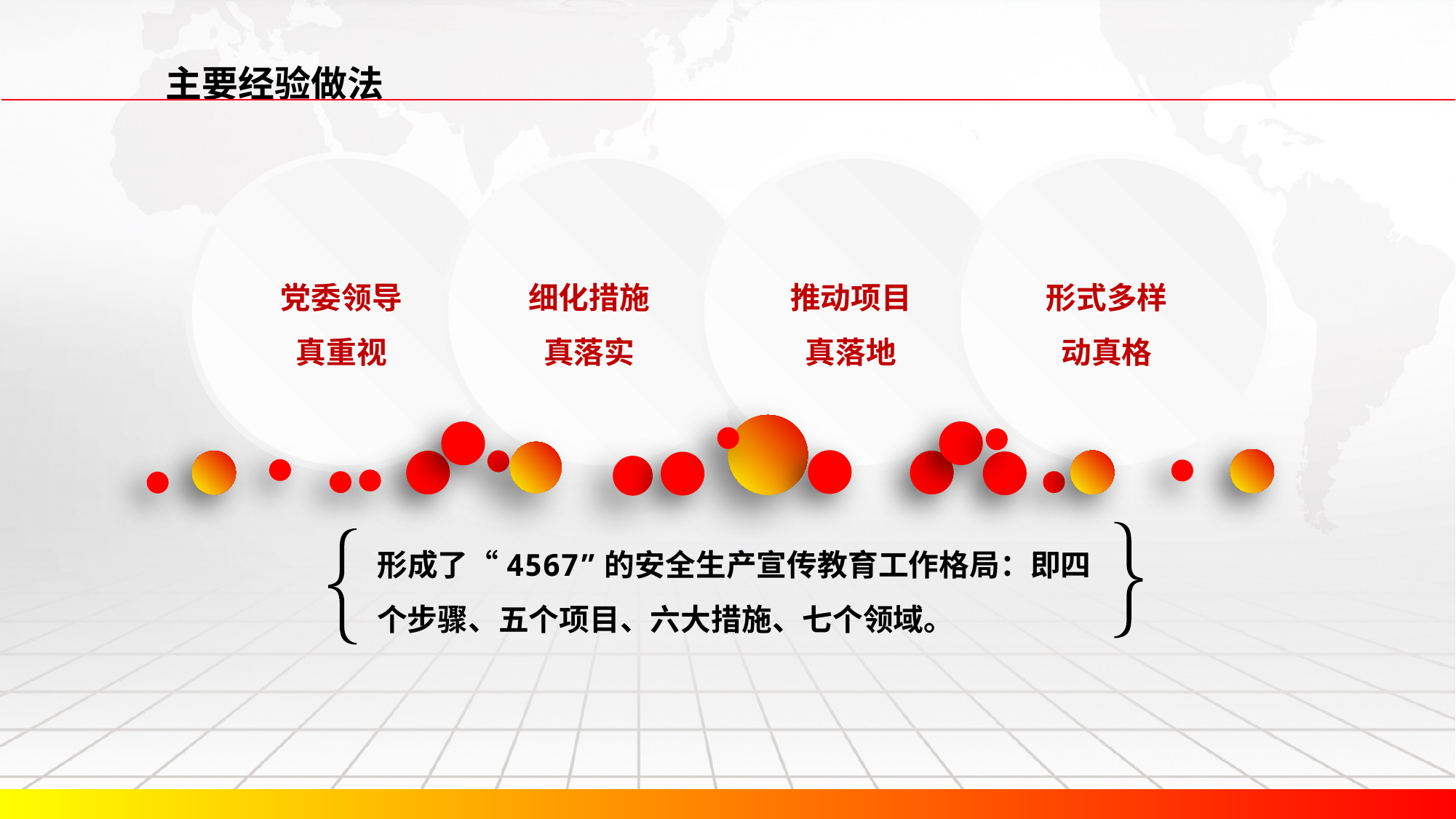

主要经验做法

党委领导
真重视
细化措施
真落实
推动项目
真落地
形式多样
动真格

形成了“4567”的安全生产宣传教育工作格局：即四个步骤、五个项目、六大措施、七个领域。